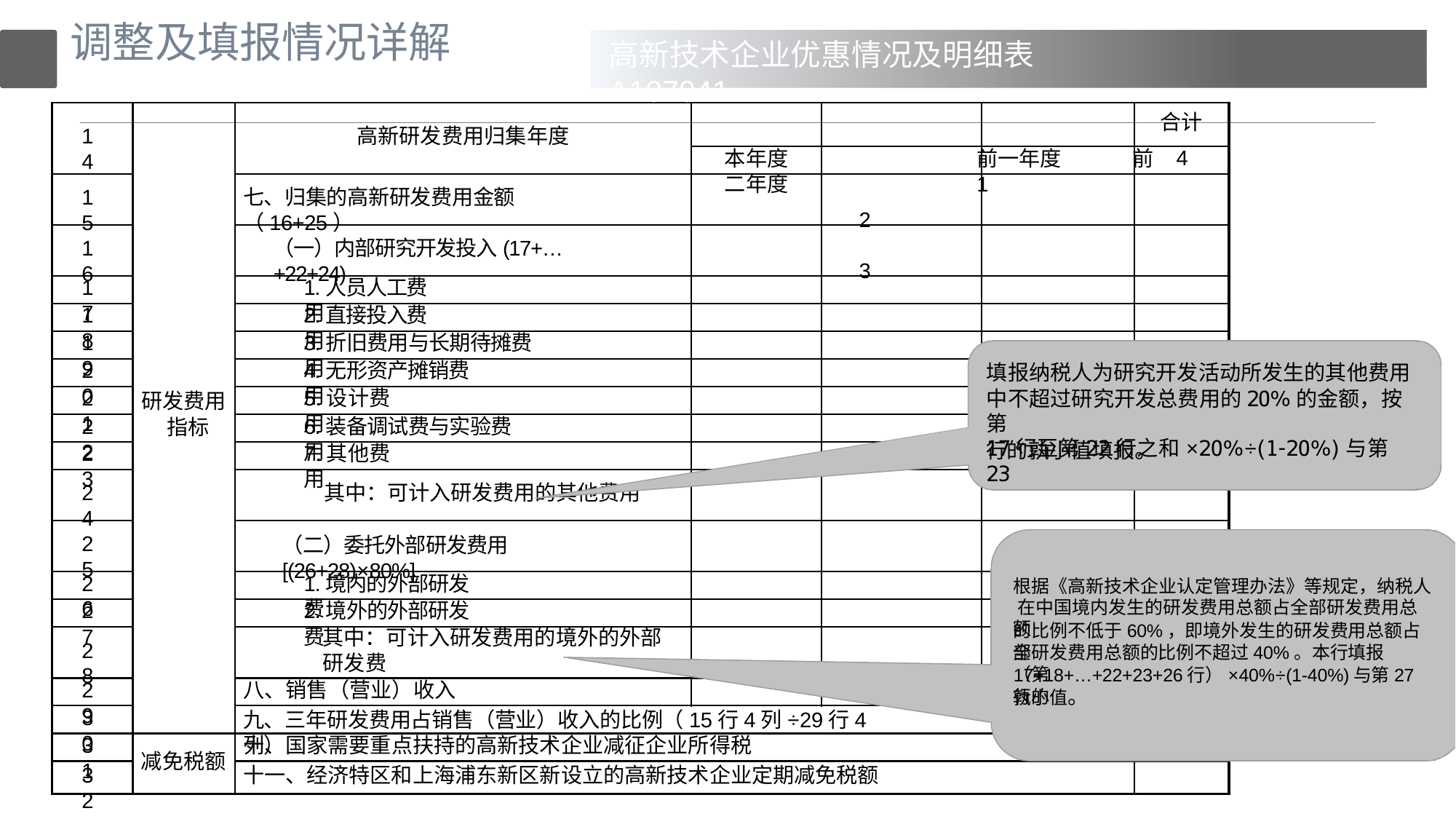

# 调整及填报情况详解

高新技术企业优惠情况及明细表A107041

本年度	前一年度	前二年度	1
2	3

合计
14
高新研发费用归集年度
4

15
七、归集的高新研发费用金额（16+25）

16
（一）内部研究开发投入(17+…+22+24)
17
1.人员人工费用

18
2.直接投入费用

19
3.折旧费用与长期待摊费用

20
4.无形资产摊销费用
填报纳税人为研究开发活动所发生的其他费用

21
5.设计费用
中不超过研究开发总费用的20%的金额，按第
17行至第22行之和×20%÷(1-20%)与第23

研发费用  指标
22
6.装备调试费与实验费用

行的孰小值填报。
23
7.其他费用

24
其中：可计入研发费用的其他费用

25

（二）委托外部研发费用[(26+28)×80%]

26
1.境内的外部研发费

根据《高新技术企业认定管理办法》等规定，纳税人  在中国境内发生的研发费用总额占全部研发费用总额
27
2.境外的外部研发费

的比例不低于60%，即境外发生的研发费用总额占全
其中：可计入研发费用的境外的外部

28
部研发费用总额的比例不超过40%。本行填报（第
研发费

17+18+…+22+23+26行）×40%÷(1-40%)与第27行的

29
八、销售（营业）收入

孰小值。
30

九、三年研发费用占销售（营业）收入的比例（15行4列÷29行4列）

31
十、国家需要重点扶持的高新技术企业减征企业所得税

减免税额

32
十一、经济特区和上海浦东新区新设立的高新技术企业定期减免税额